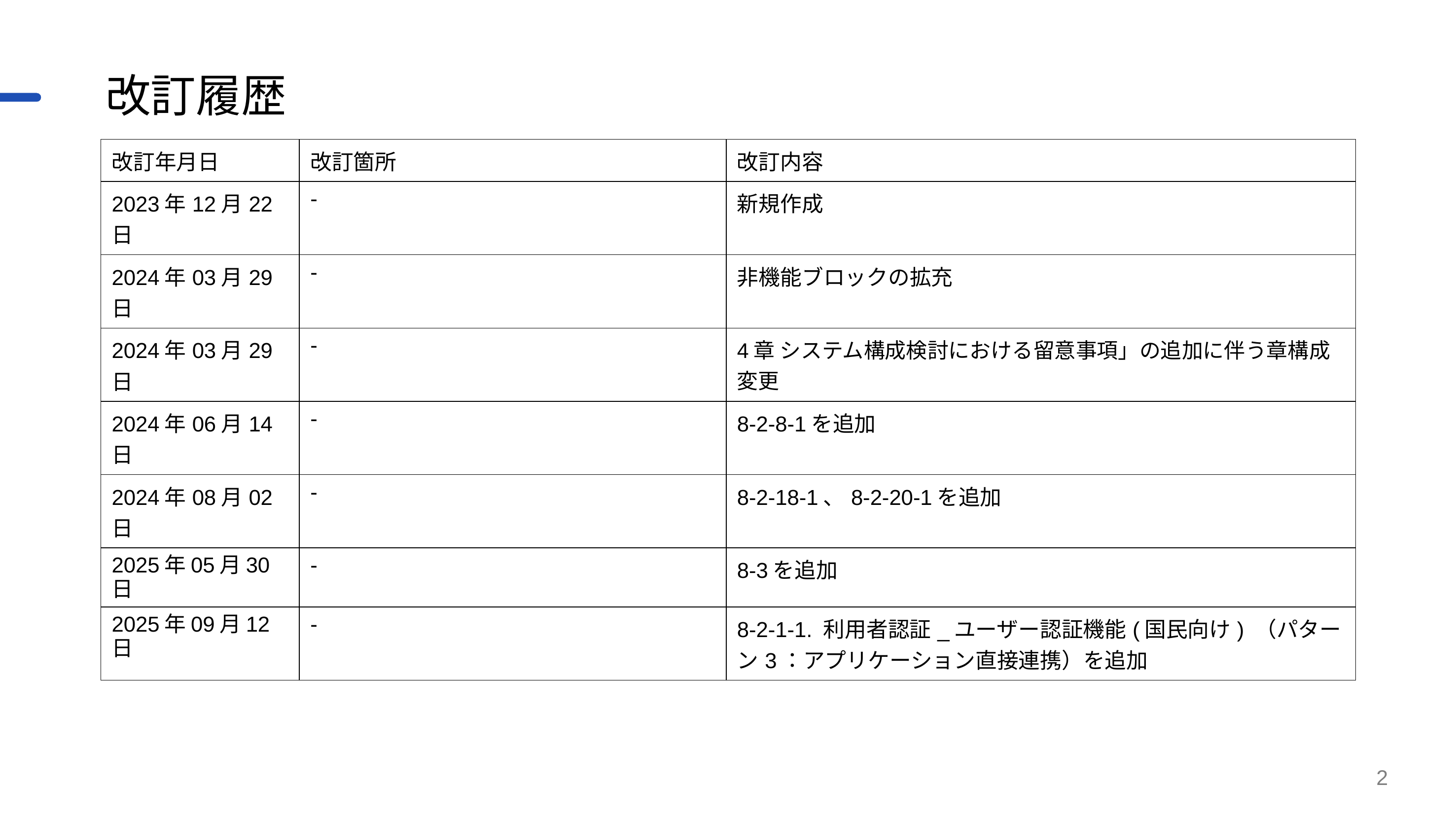

# 改訂履歴
| 改訂年月日 | 改訂箇所 | 改訂内容 |
| --- | --- | --- |
| 2023年12月22日 | - | 新規作成 |
| 2024年03月29日 | - | 非機能ブロックの拡充 |
| 2024年03月29日 | - | 4章 システム構成検討における留意事項」の追加に伴う章構成変更 |
| 2024年06月14日 | - | 8-2-8-1を追加 |
| 2024年08月02日 | - | 8-2-18-1、8-2-20-1を追加 |
| 2025年05月30日 | - | 8-3を追加 |
| 2025年09月12日 | - | 8-2-1-1. 利用者認証\_ユーザー認証機能(国民向け) （パターン3：アプリケーション直接連携）を追加 |
2